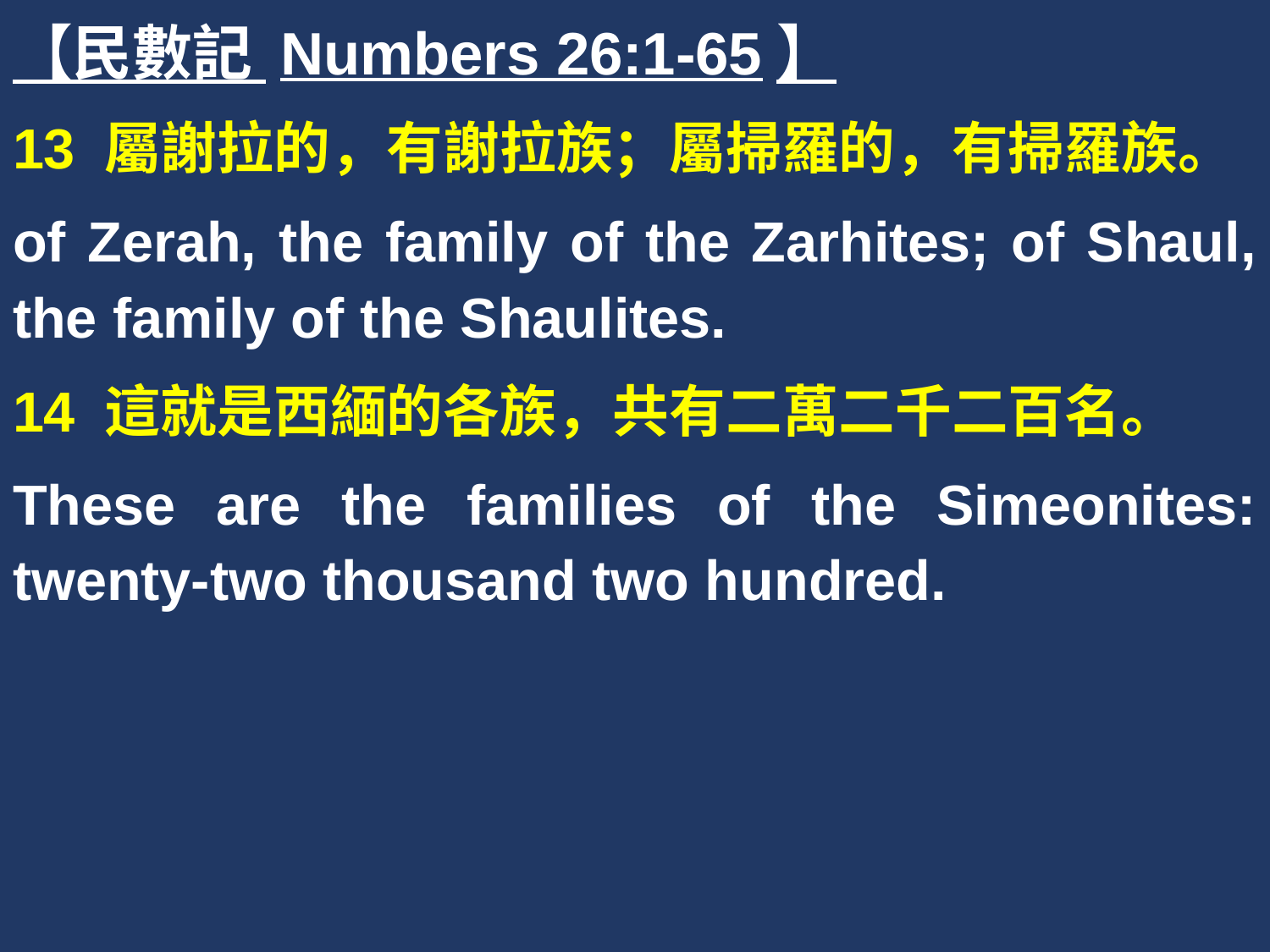

【民數記 Numbers 26:1-65】
13 屬謝拉的，有謝拉族；屬掃羅的，有掃羅族。
of Zerah, the family of the Zarhites; of Shaul, the family of the Shaulites.
14 這就是西緬的各族，共有二萬二千二百名。
These are the families of the Simeonites: twenty-two thousand two hundred.